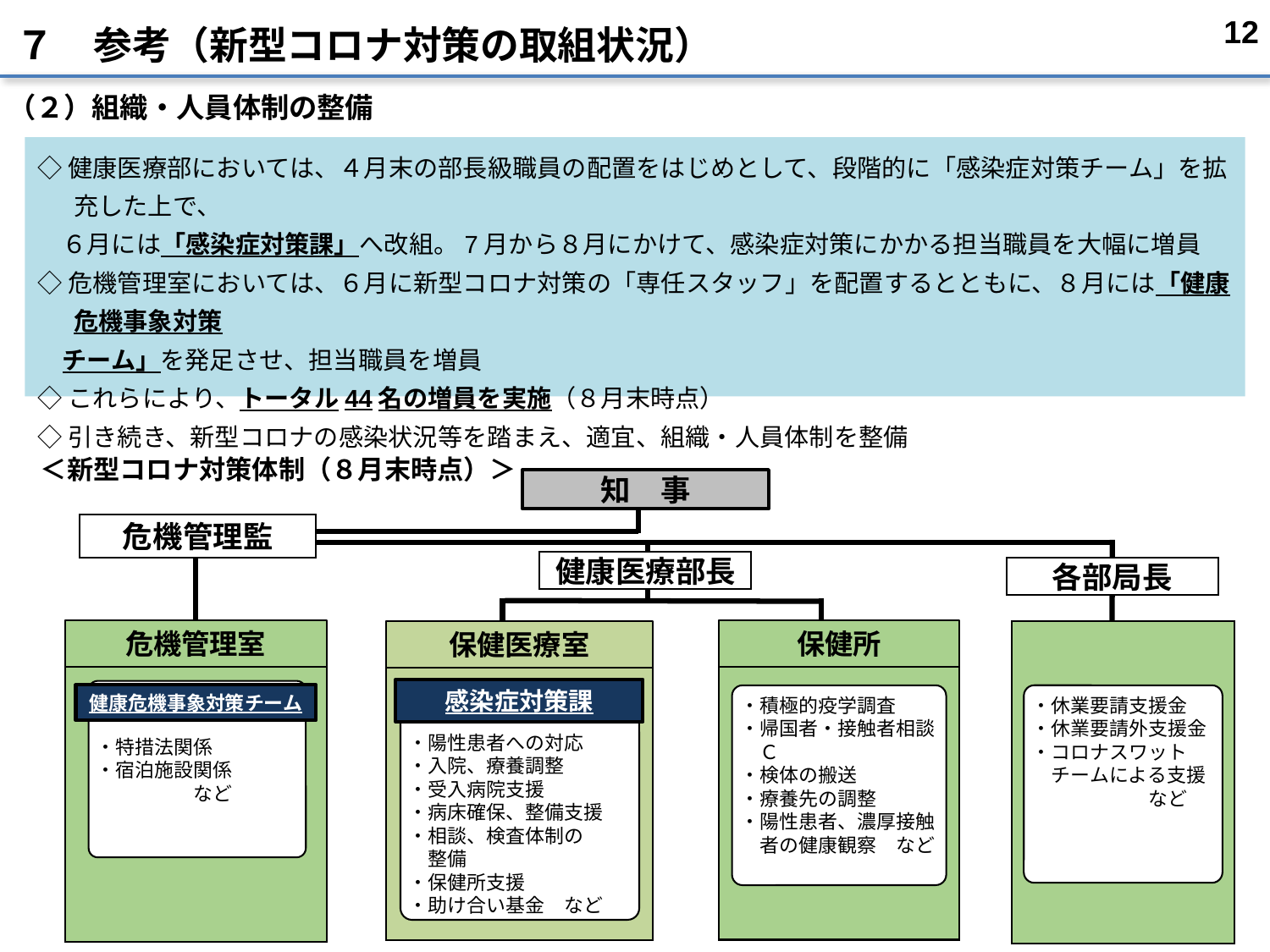

12
７　参考（新型コロナ対策の取組状況）
（２）組織・人員体制の整備
◇健康医療部においては、４月末の部長級職員の配置をはじめとして、段階的に「感染症対策チーム」を拡充した上で、
　６月には「感染症対策課」へ改組。7月から８月にかけて、感染症対策にかかる担当職員を大幅に増員
◇危機管理室においては、６月に新型コロナ対策の「専任スタッフ」を配置するとともに、８月には「健康危機事象対策
　チーム」を発足させ、担当職員を増員
◇これらにより、トータル44名の増員を実施（８月末時点）
◇引き続き、新型コロナの感染状況等を踏まえ、適宜、組織・人員体制を整備
＜新型コロナ対策体制（８月末時点）＞
知　事
危機管理監
健康医療部長
各部局長
危機管理室
保健所
保健医療室

健康危機事象対策チーム
感染症対策課

・特措法関係
・宿泊施設関係
　　　　　など
・積極的疫学調査
・帰国者・接触者相談
　Ｃ
・検体の搬送
・療養先の調整
・陽性患者、濃厚接触
　者の健康観察　など
・休業要請支援金
・休業要請外支援金
・コロナスワット
　チームによる支援
　　　　　　など

・陽性患者への対応
・入院、療養調整
・受入病院支援
・病床確保、整備支援
・相談、検査体制の
　整備
・保健所支援
・助け合い基金　など